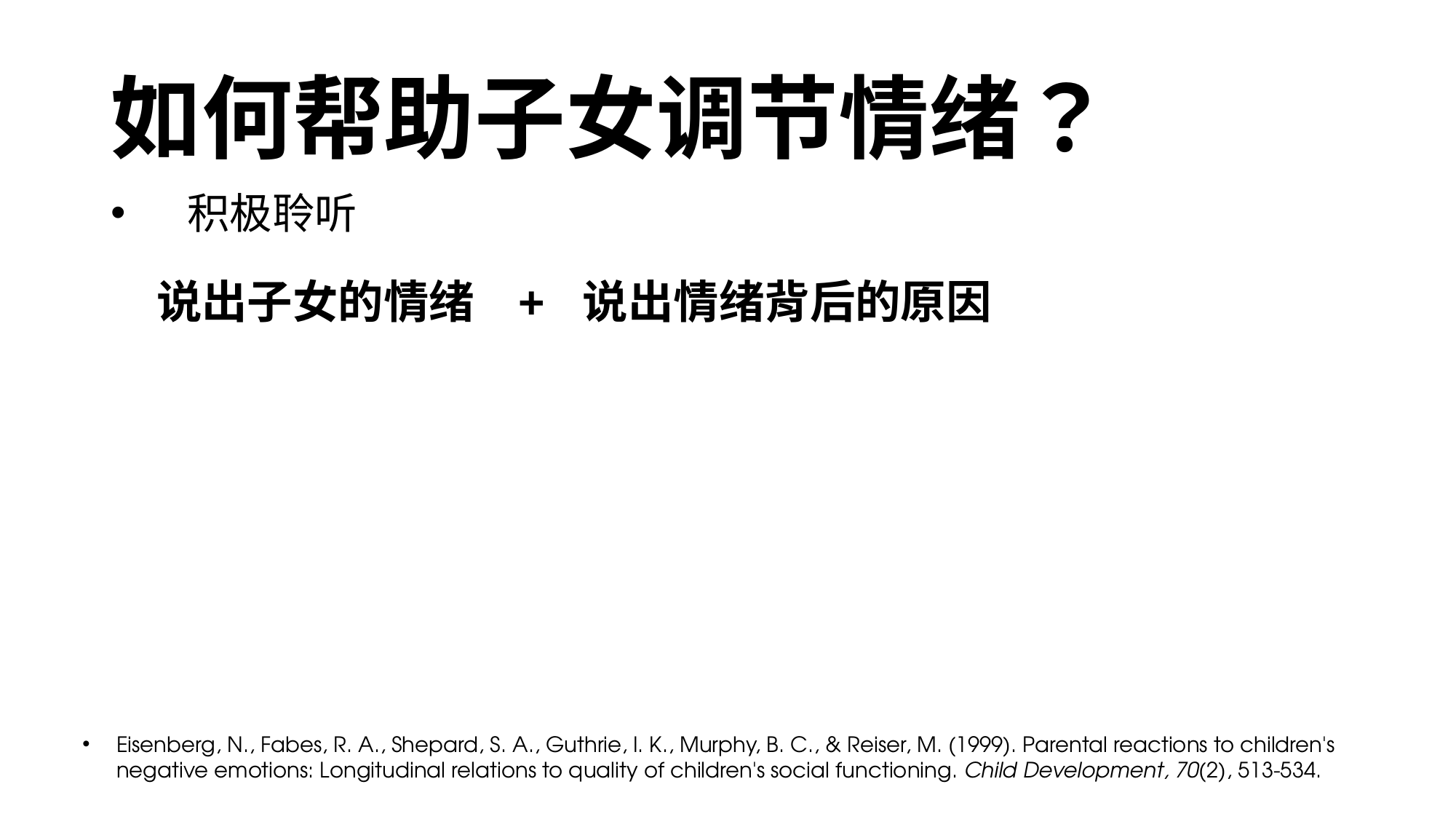

# 如何帮助子女调节情绪？
 积极聆听
说出子女的情绪
+
说出情绪背后的原因
Eisenberg, N., Fabes, R. A., Shepard, S. A., Guthrie, I. K., Murphy, B. C., & Reiser, M. (1999). Parental reactions to children's negative emotions: Longitudinal relations to quality of children's social functioning. Child Development, 70(2), 513-534.